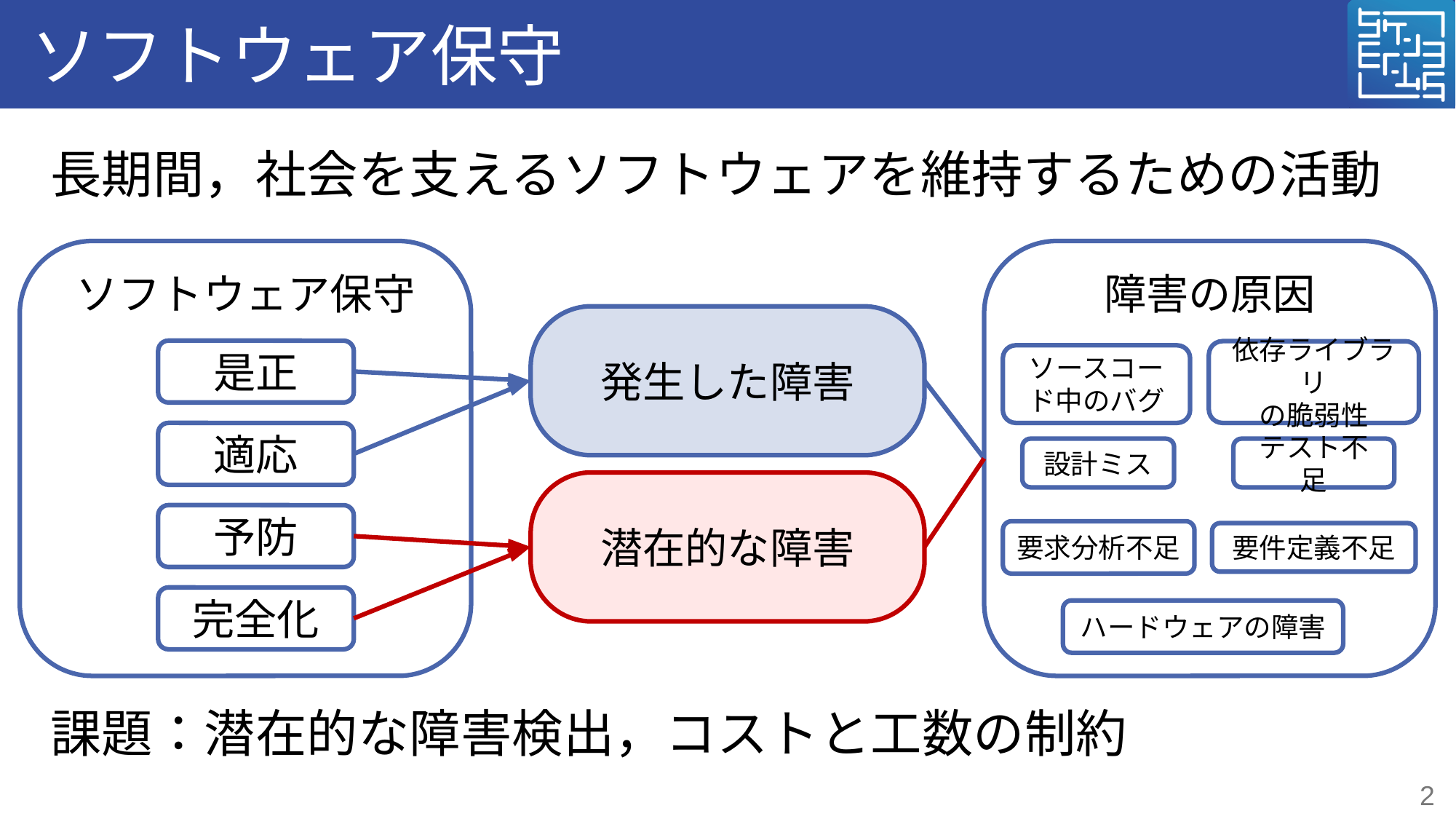

# ソフトウェア保守
長期間，社会を支えるソフトウェアを維持するための活動

課題：潜在的な障害検出，コストと工数の制約
ソフトウェア保守
障害の原因
発生した障害
是正
依存ライブラリ
の脆弱性
ソースコード中のバグ
適応
設計ミス
テスト不足
潜在的な障害
予防
要求分析不足
要件定義不足
完全化
ハードウェアの障害
2